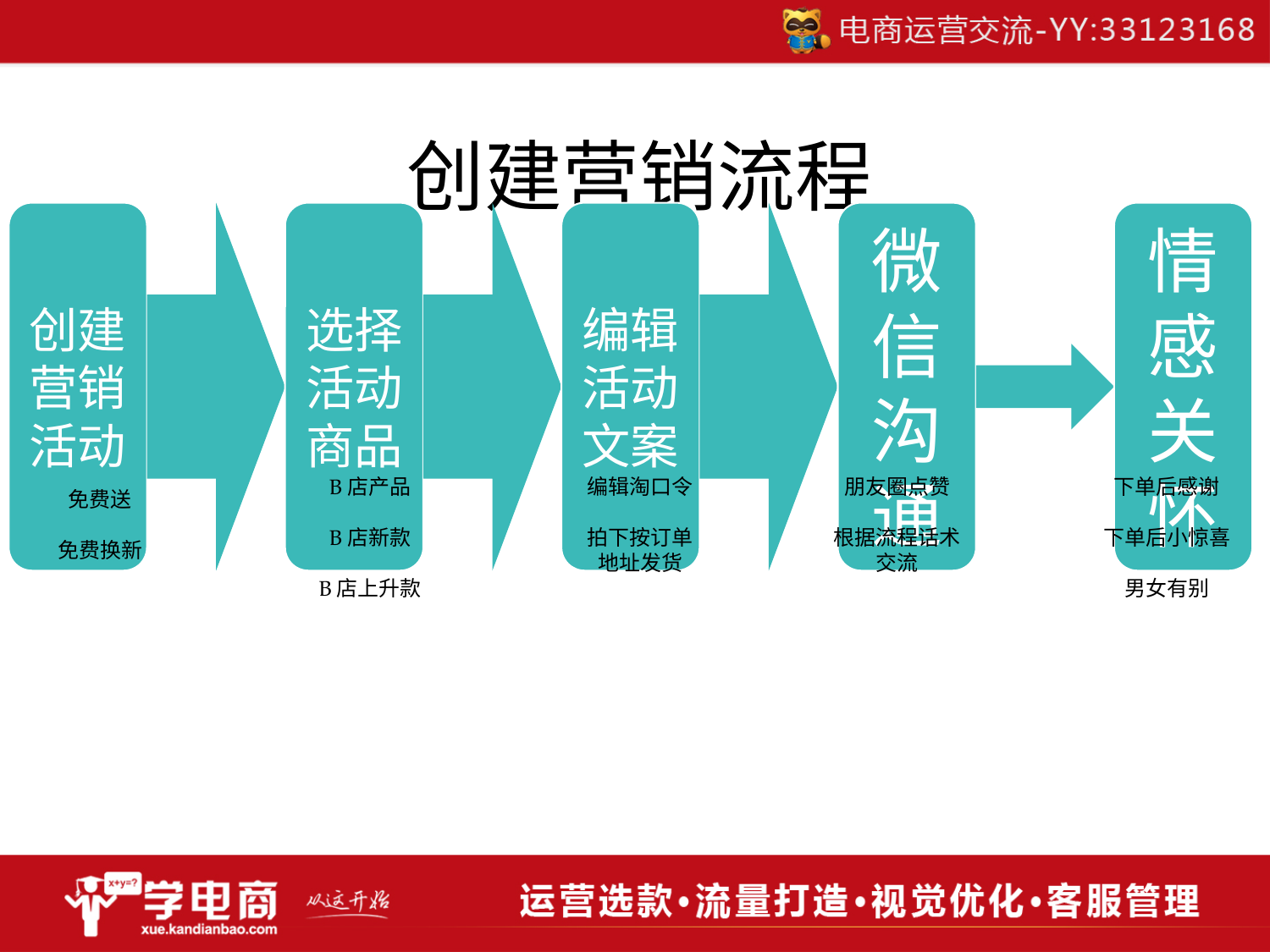

# 创建营销流程
创建营销活动
选择活动商品
编辑活动文案
微信沟通
情感关怀
朋友圈点赞

根据流程话术交流
B店产品

B店新款

B店上升款
编辑淘口令

拍下按订单地址发货
下单后感谢

下单后小惊喜

男女有别

免费送

免费换新